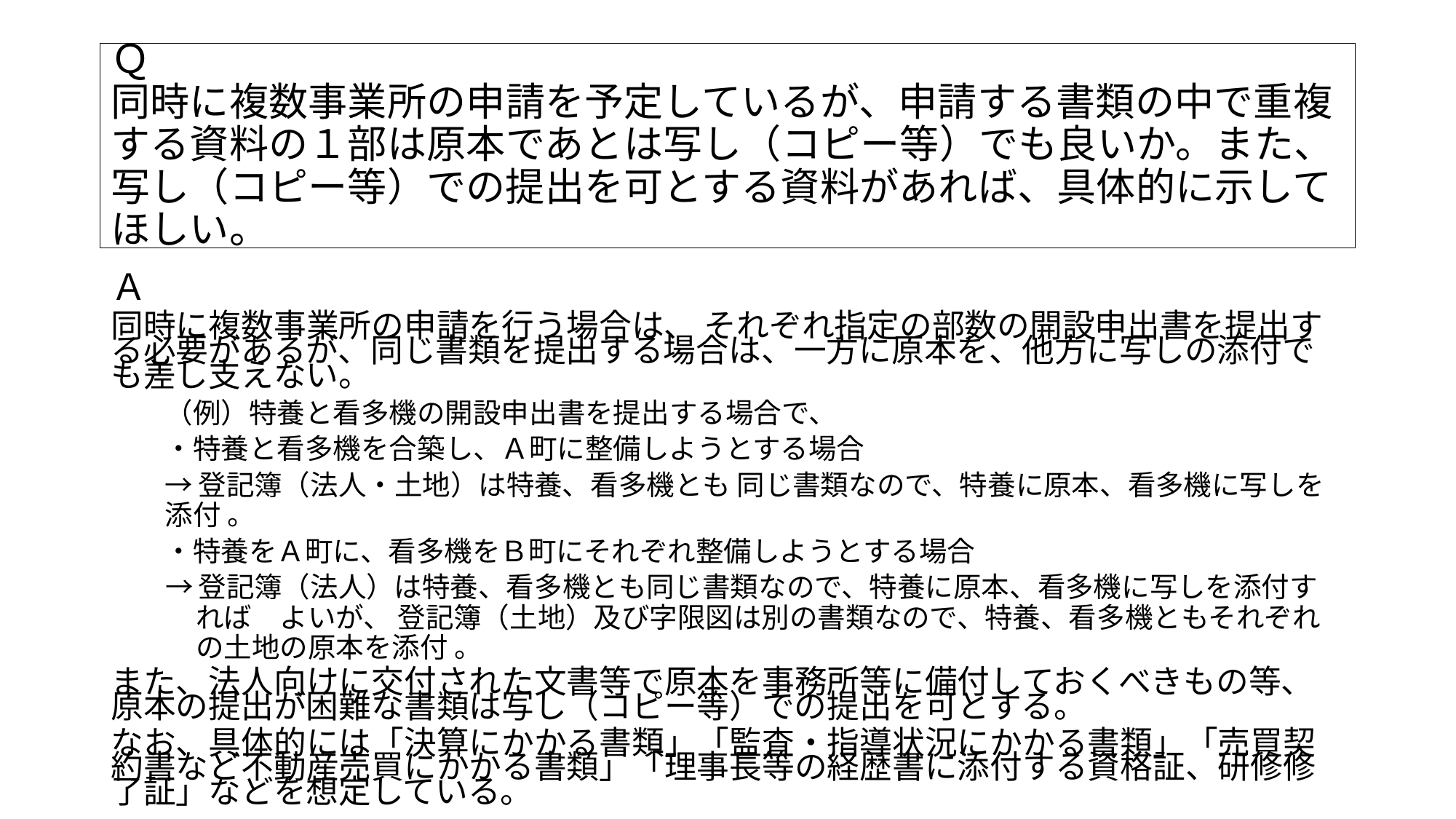

# Ｑ 同時に複数事業所の申請を予定しているが、申請する書類の中で重複する資料の１部は原本であとは写し（コピー等）でも良いか。また、写し（コピー等）での提出を可とする資料があれば、具体的に示してほしい。
Ａ
同時に複数事業所の申請を行う場合は、 それぞれ指定の部数の開設申出書を提出する必要があるが、同じ書類を提出する場合は、一方に原本を、他方に写しの添付でも差し支えない。
（例）特養と看多機の開設申出書を提出する場合で、
・特養と看多機を合築し、Ａ町に整備しようとする場合
→登記簿（法人・土地）は特養、看多機とも 同じ書類なので、特養に原本、看多機に写しを添付 。
・特養をＡ町に、看多機をＢ町にそれぞれ整備しようとする場合
→登記簿（法人）は特養、看多機とも同じ書類なので、特養に原本、看多機に写しを添付すれば　よいが、 登記簿（土地）及び字限図は別の書類なので、特養、看多機ともそれぞれの土地の原本を添付 。
また、法人向けに交付された文書等で原本を事務所等に備付しておくべきもの等、原本の提出が困難な書類は写し（コピー等）での提出を可とする。
なお、具体的には「決算にかかる書類」「監査・指導状況にかかる書類」「売買契約書など不動産売買にかかる書類」「理事長等の経歴書に添付する資格証、研修修了証」などを想定している。